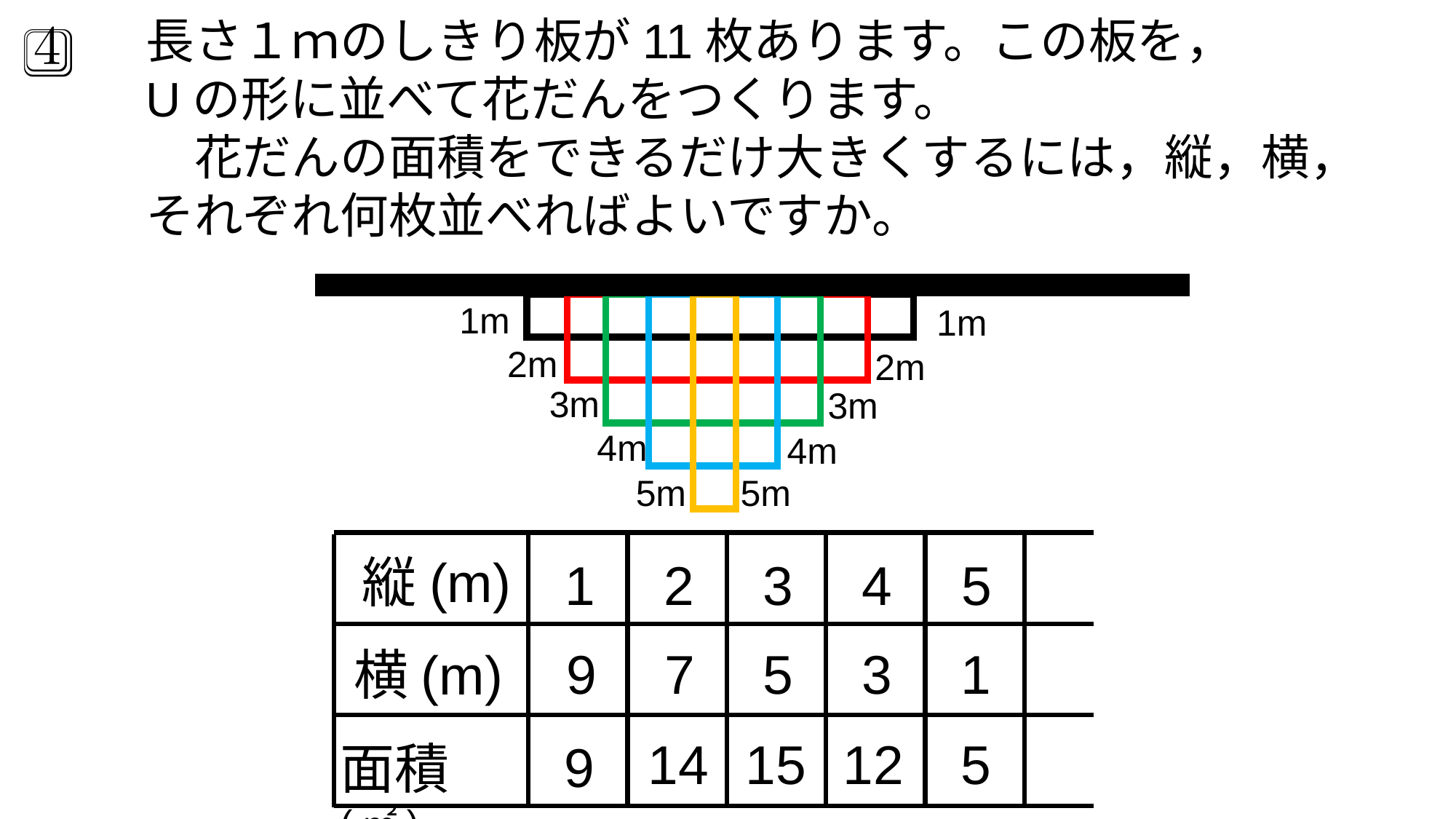

4⃣
長さ１ｍのしきり板が11枚あります。この板を，
Uの形に並べて花だんをつくります。
　花だんの面積をできるだけ大きくするには，縦，横，
それぞれ何枚並べればよいですか。
1m

1m
2m
2m
3m
3m
4m
4m
5m
5m
縦(m)
1
2
3
4
5
9
7
5
3
1
横(m)
14
15
12
5
9
面積(㎡)